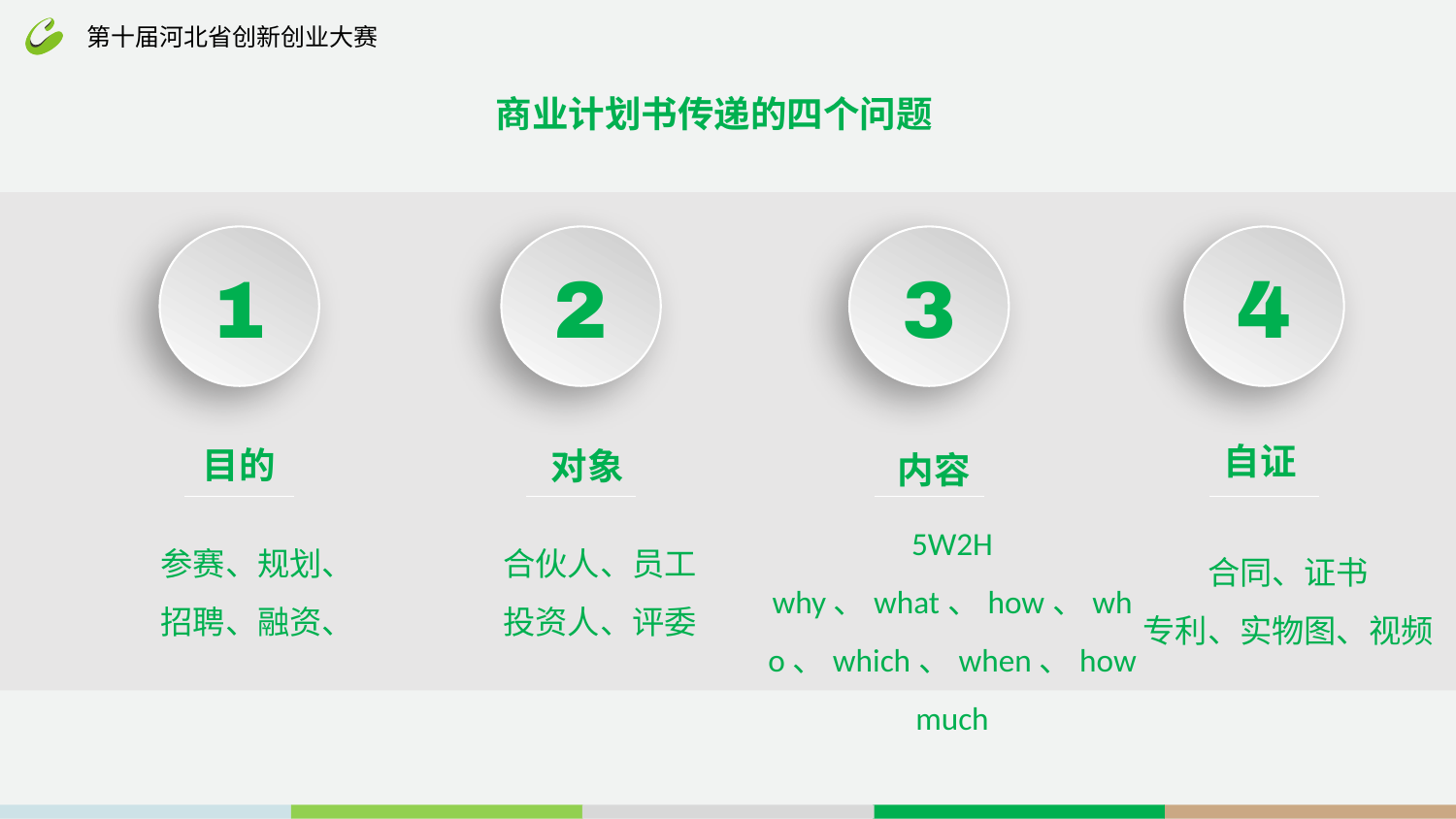

# 商业计划书传递的四个问题

1
2
3
4
自证
目的
对象
内容
5W2H
why、what、how、who、which、when、how much
    参赛、规划、
    招聘、融资、
合伙人、员工
投资人、评委
合同、证书
专利、实物图、视频